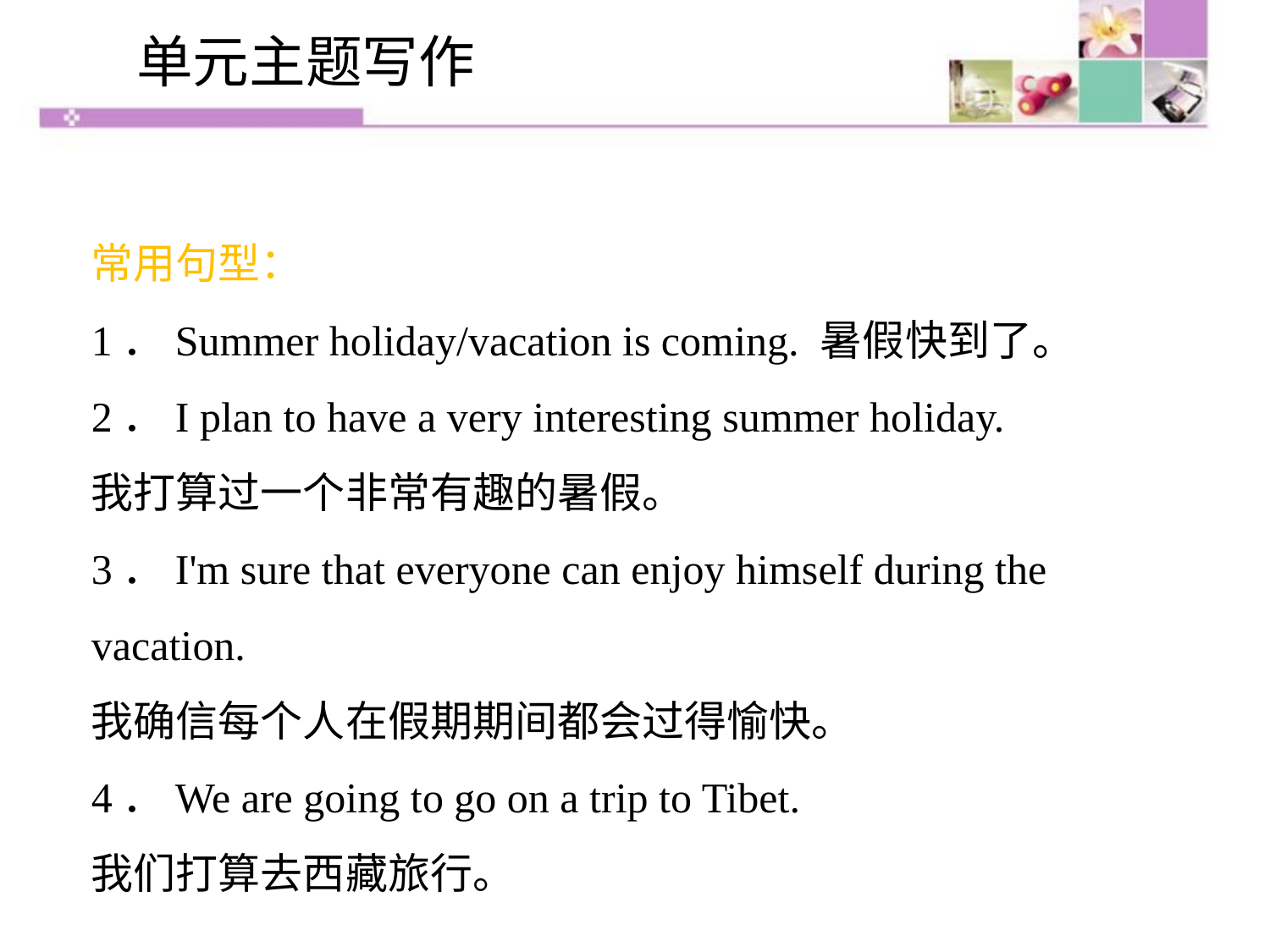

单元主题写作
常用句型：
1．Summer holiday/vacation is coming. 暑假快到了。
2．I plan to have a very interesting summer holiday.
我打算过一个非常有趣的暑假。
3．I'm sure that everyone can enjoy himself during the vacation.
我确信每个人在假期期间都会过得愉快。
4．We are going to go on a trip to Tibet.
我们打算去西藏旅行。